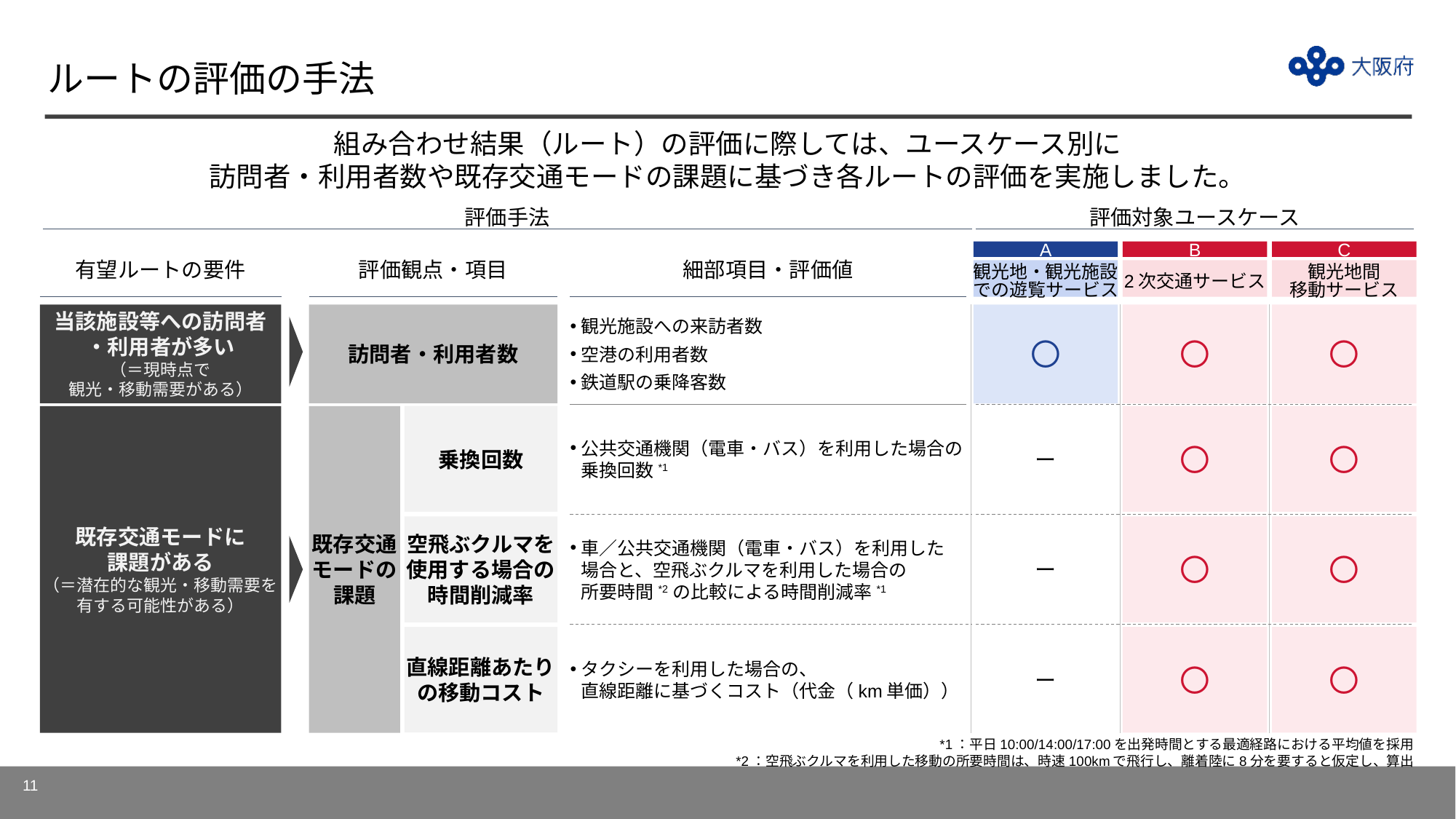

# ルートの評価の手法
組み合わせ結果（ルート）の評価に際しては、ユースケース別に
訪問者・利用者数や既存交通モードの課題に基づき各ルートの評価を実施しました。
評価手法
評価対象ユースケース
有望ルートの要件
評価観点・項目
細部項目・評価値
A
観光地・観光施設
での遊覧サービス
B
2次交通サービス
C
観光地間
移動サービス
訪問者・利用者数
当該施設等への訪問者
・利用者が多い
（＝現時点で
観光・移動需要がある）
観光施設への来訪者数
空港の利用者数
鉄道駅の乗降客数
〇
〇
〇

ー
〇
〇
乗換回数
公共交通機関（電車・バス）を利用した場合の乗換回数*1
既存交通モードに
課題がある
（＝潜在的な観光・移動需要を有する可能性がある）
既存交通
モードの
課題
空飛ぶクルマを
使用する場合の
時間削減率
車／公共交通機関（電車・バス）を利用した
場合と、空飛ぶクルマを利用した場合の
所要時間*2の比較による時間削減率*1
ー
〇
〇

直線距離あたりの移動コスト
タクシーを利用した場合の、
直線距離に基づくコスト（代金（km単価））
ー
〇
〇
*1：平日10:00/14:00/17:00を出発時間とする最適経路における平均値を採用
*2：空飛ぶクルマを利用した移動の所要時間は、時速100kmで飛行し、離着陸に8分を要すると仮定し、算出